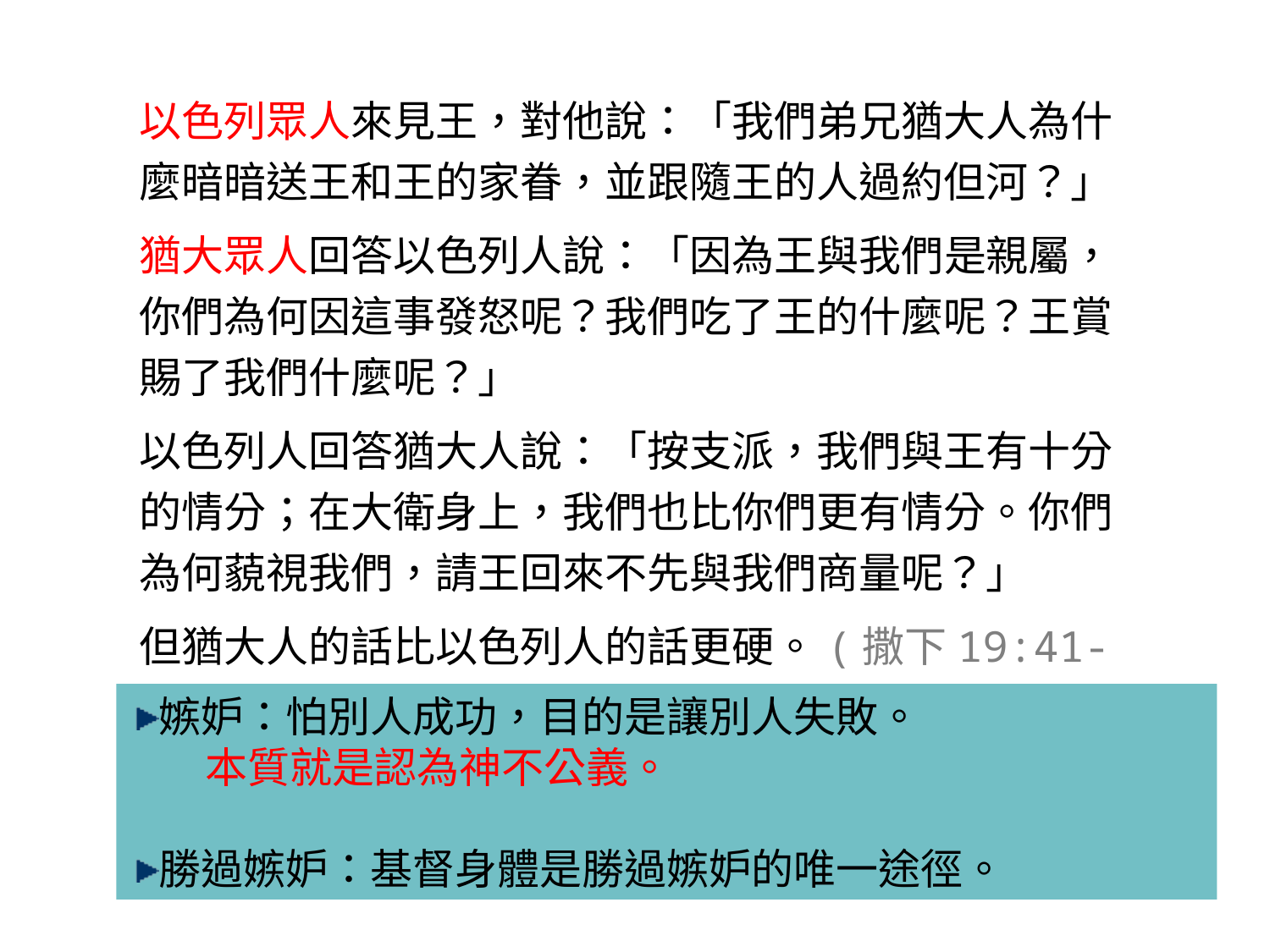

以色列眾人來見王，對他說：「我們弟兄猶大人為什麼暗暗送王和王的家眷，並跟隨王的人過約但河？」
猶大眾人回答以色列人說：「因為王與我們是親屬，你們為何因這事發怒呢？我們吃了王的什麼呢？王賞賜了我們什麼呢？」
以色列人回答猶大人說：「按支派，我們與王有十分的情分；在大衛身上，我們也比你們更有情分。你們為何藐視我們，請王回來不先與我們商量呢？」
但猶大人的話比以色列人的話更硬。(撒下19:41-43)
嫉妒：怕別人成功，目的是讓別人失敗。
       本質就是認為神不公義。

勝過嫉妒：基督身體是勝過嫉妒的唯一途徑。